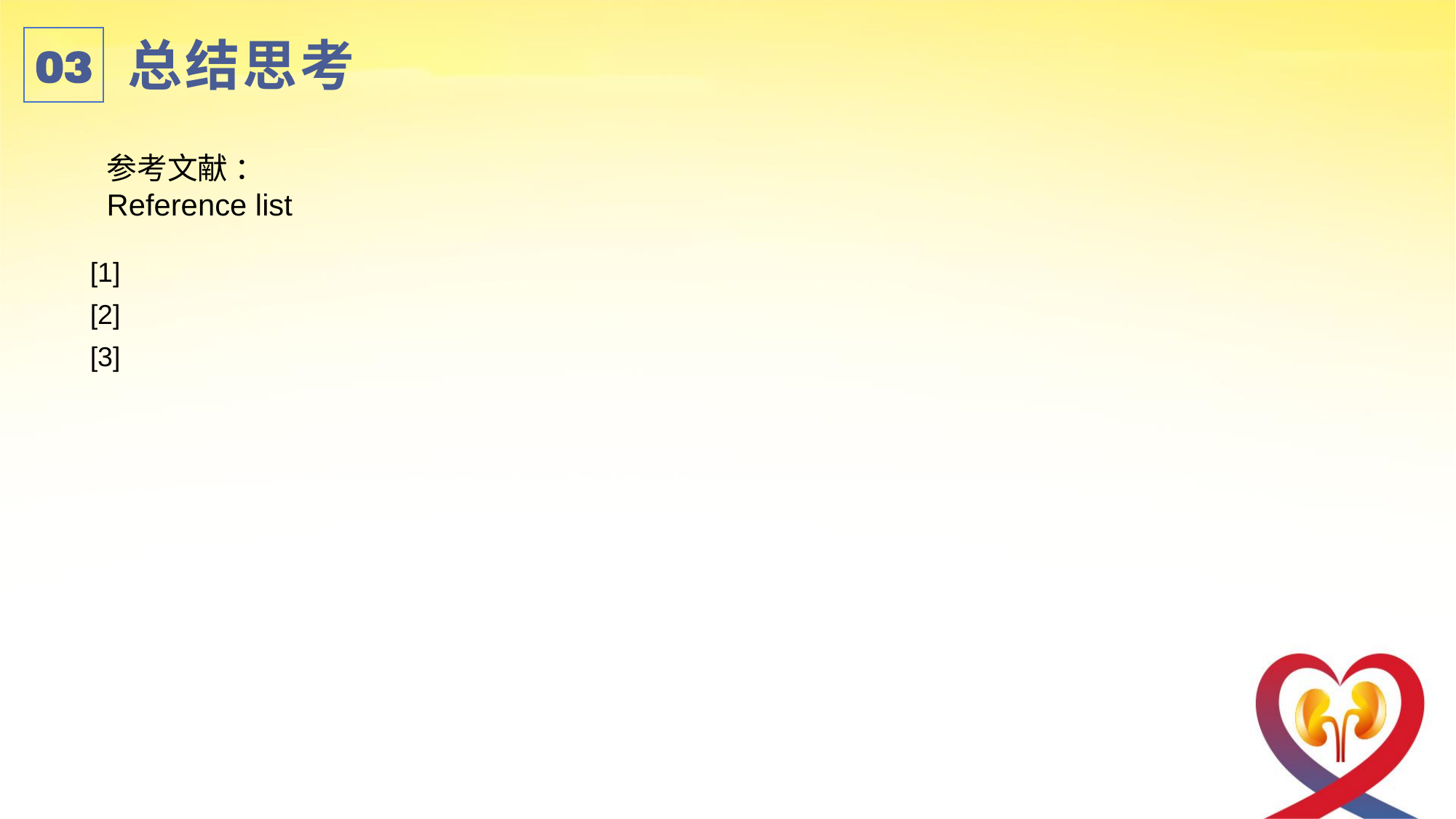

总结思考
03
参考文献 ：
Reference list
[1]
[2]
[3]